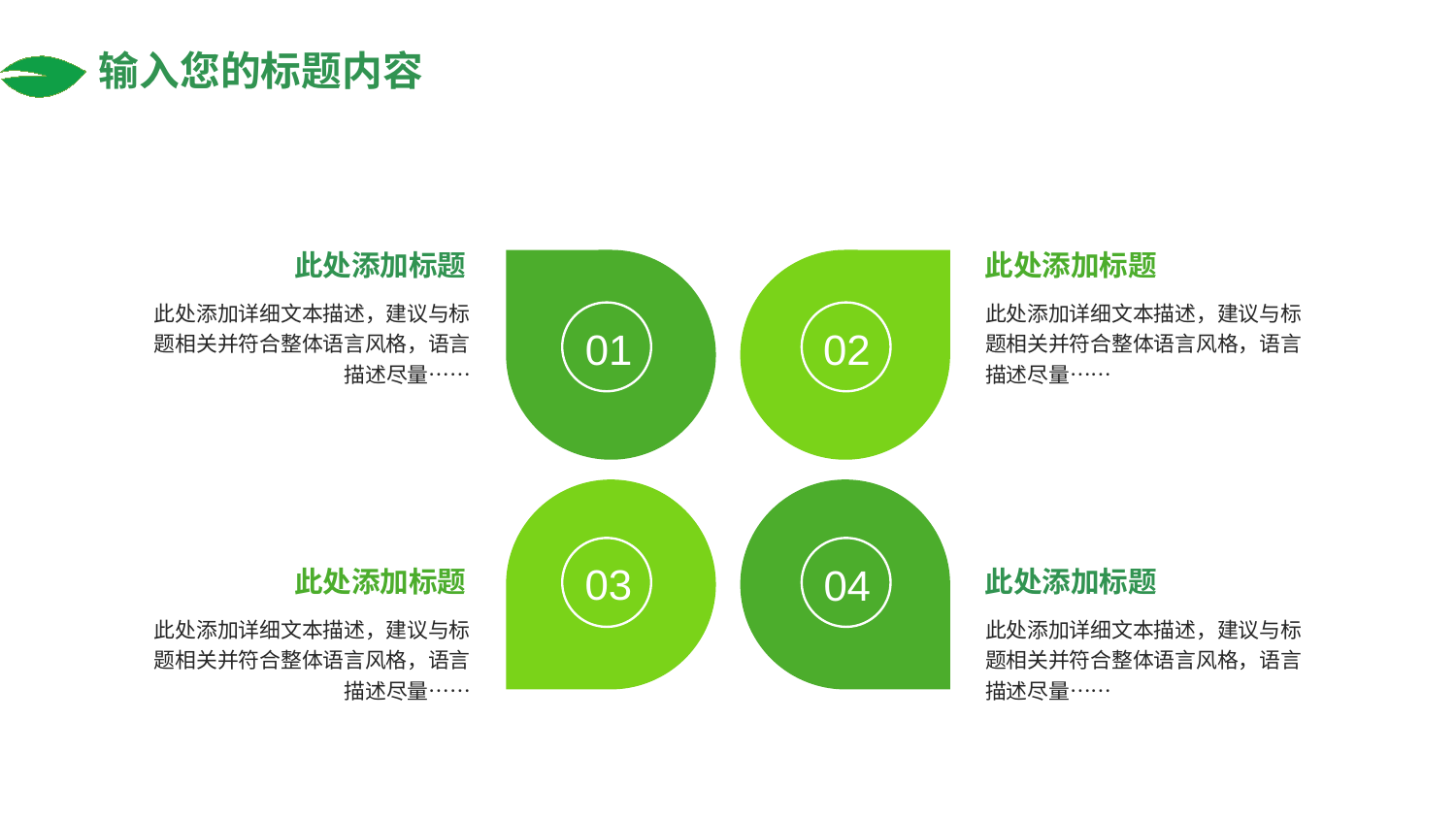

输入您的标题内容

此处添加标题
此处添加详细文本描述，建议与标题相关并符合整体语言风格，语言描述尽量……
此处添加标题
此处添加详细文本描述，建议与标题相关并符合整体语言风格，语言描述尽量……

01

02

03

04
此处添加标题
此处添加详细文本描述，建议与标题相关并符合整体语言风格，语言描述尽量……
此处添加标题
此处添加详细文本描述，建议与标题相关并符合整体语言风格，语言描述尽量……